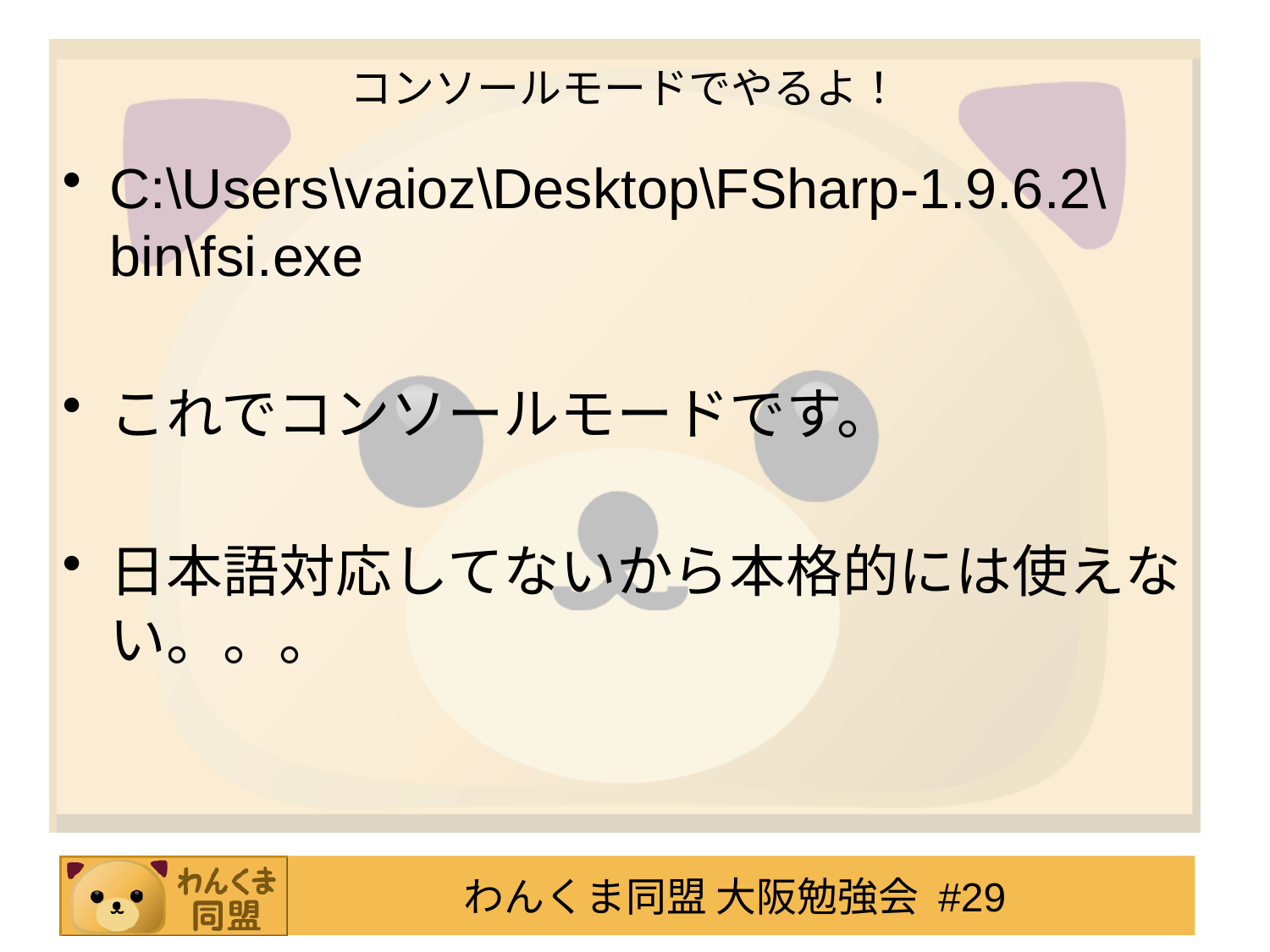

# コンソールモードでやるよ！
C:\Users\vaioz\Desktop\FSharp-1.9.6.2\bin\fsi.exe

これでコンソールモードです。

日本語対応してないから本格的には使えない。。。